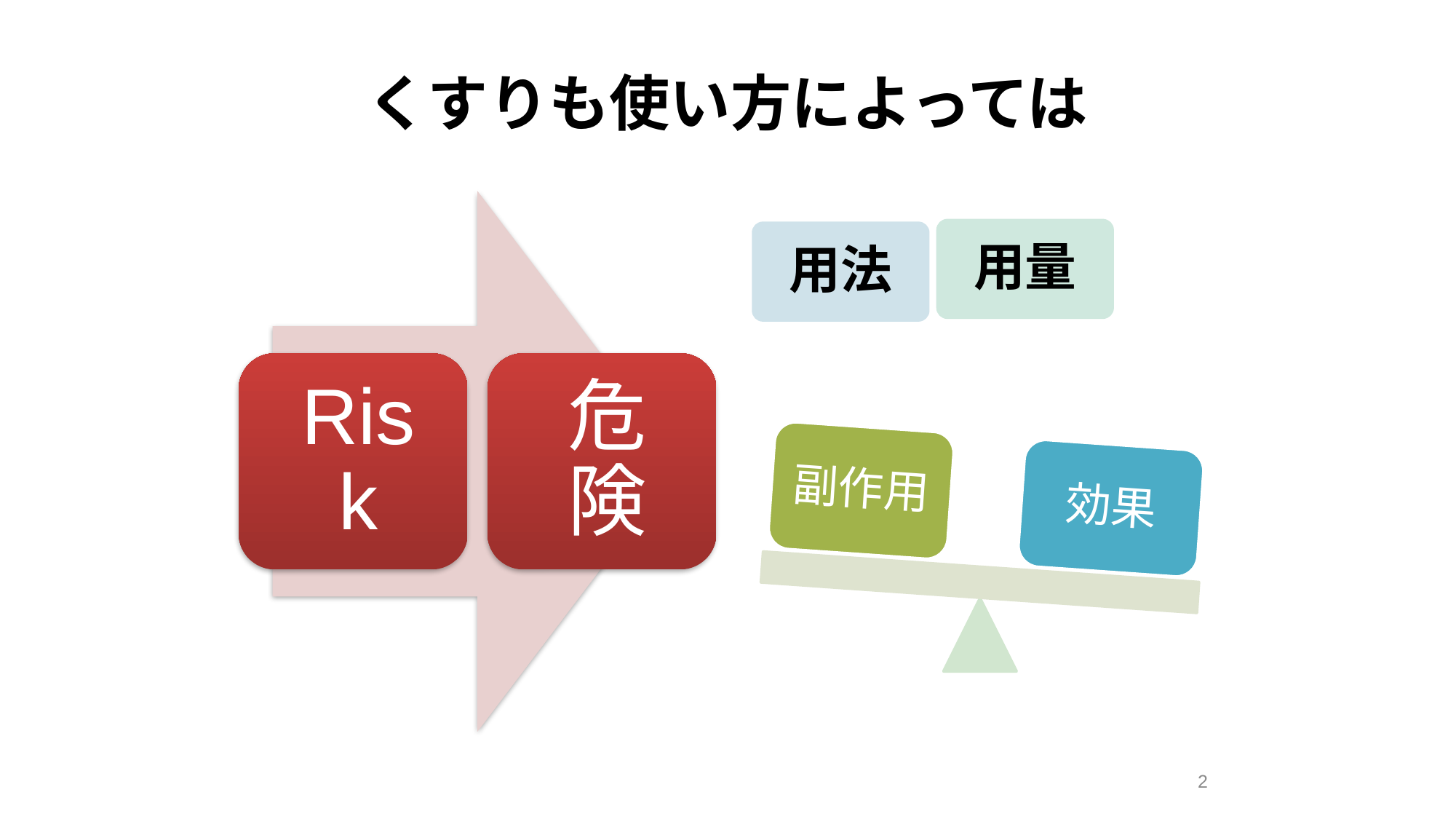

# くすりも使い方によっては
Risk
危険
用量
用法
副作用
効果

2